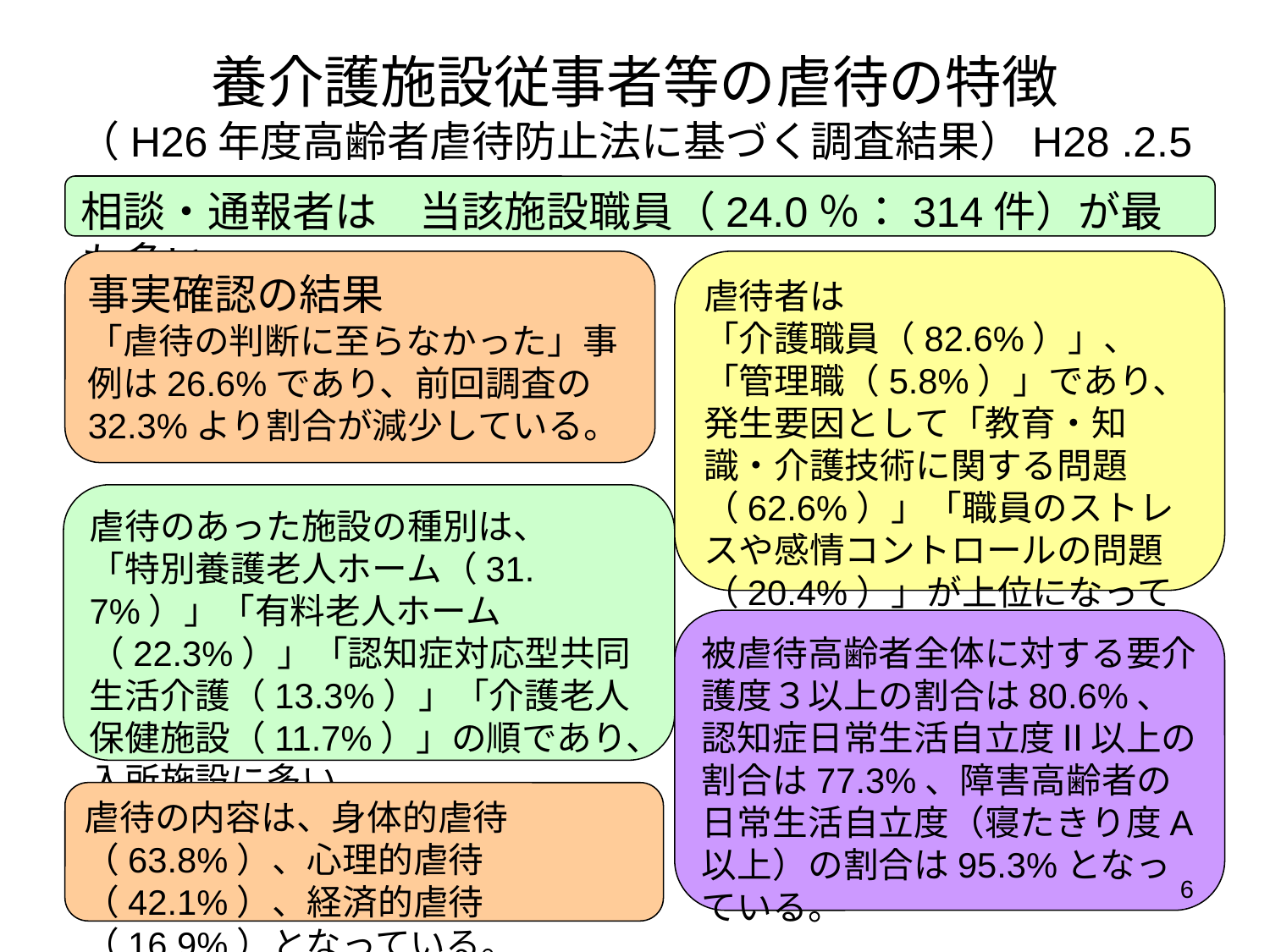

# 養介護施設従事者等の虐待の特徴 （H26年度高齢者虐待防止法に基づく調査結果）H28 .2.5
相談・通報者は　当該施設職員（24.0％：314件）が最も多い。

事実確認の結果
「虐待の判断に至らなかった」事例は26.6%であり、前回調査の32.3%より割合が減少している。
虐待者は
「介護職員（82.6%）」、「管理職（5.8%）」であり、発生要因として「教育・知識・介護技術に関する問題（62.6%）」「職員のストレスや感情コントロールの問題（20.4%）」が上位になっている。
虐待のあった施設の種別は、
「特別養護老人ホーム（31.7%）」「有料老人ホーム（22.3%）」「認知症対応型共同生活介護（13.3%）」「介護老人保健施設（11.7%）」の順であり、入所施設に多い。
被虐待高齢者全体に対する要介護度３以上の割合は80.6%、認知症日常生活自立度Ⅱ以上の割合は77.3%、障害高齢者の日常生活自立度（寝たきり度A以上）の割合は95.3%となっている。
虐待の内容は、身体的虐待（63.8%）、心理的虐待（42.1%）、経済的虐待（16.9%）となっている。
6